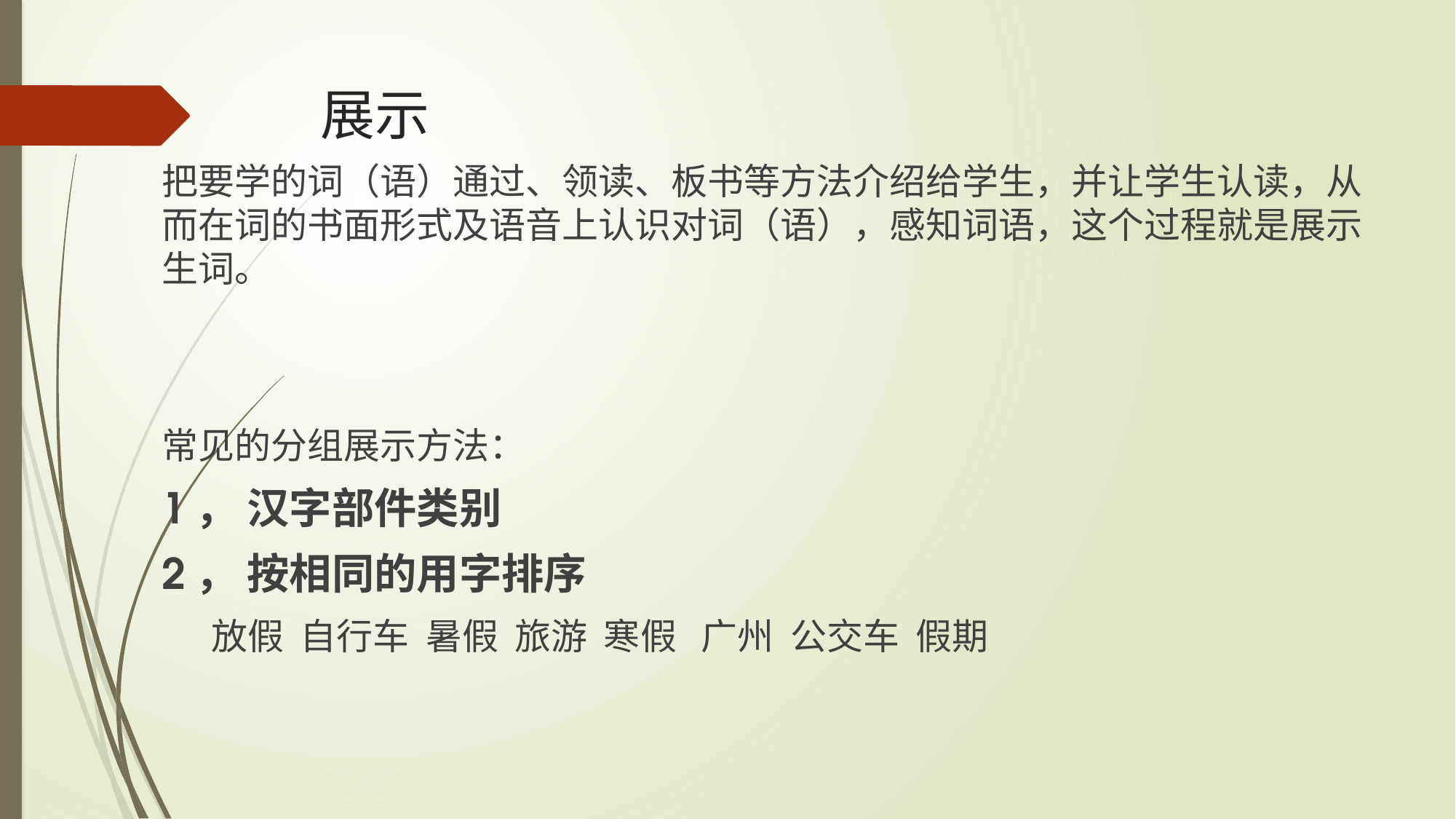

# 展示
把要学的词（语）通过、领读、板书等方法介绍给学生，并让学生认读，从而在词的书面形式及语音上认识对词（语），感知词语，这个过程就是展示生词。

常见的分组展示方法：
1， 汉字部件类别
2， 按相同的用字排序
     放假  自行车  暑假  旅游  寒假   广州  公交车  假期